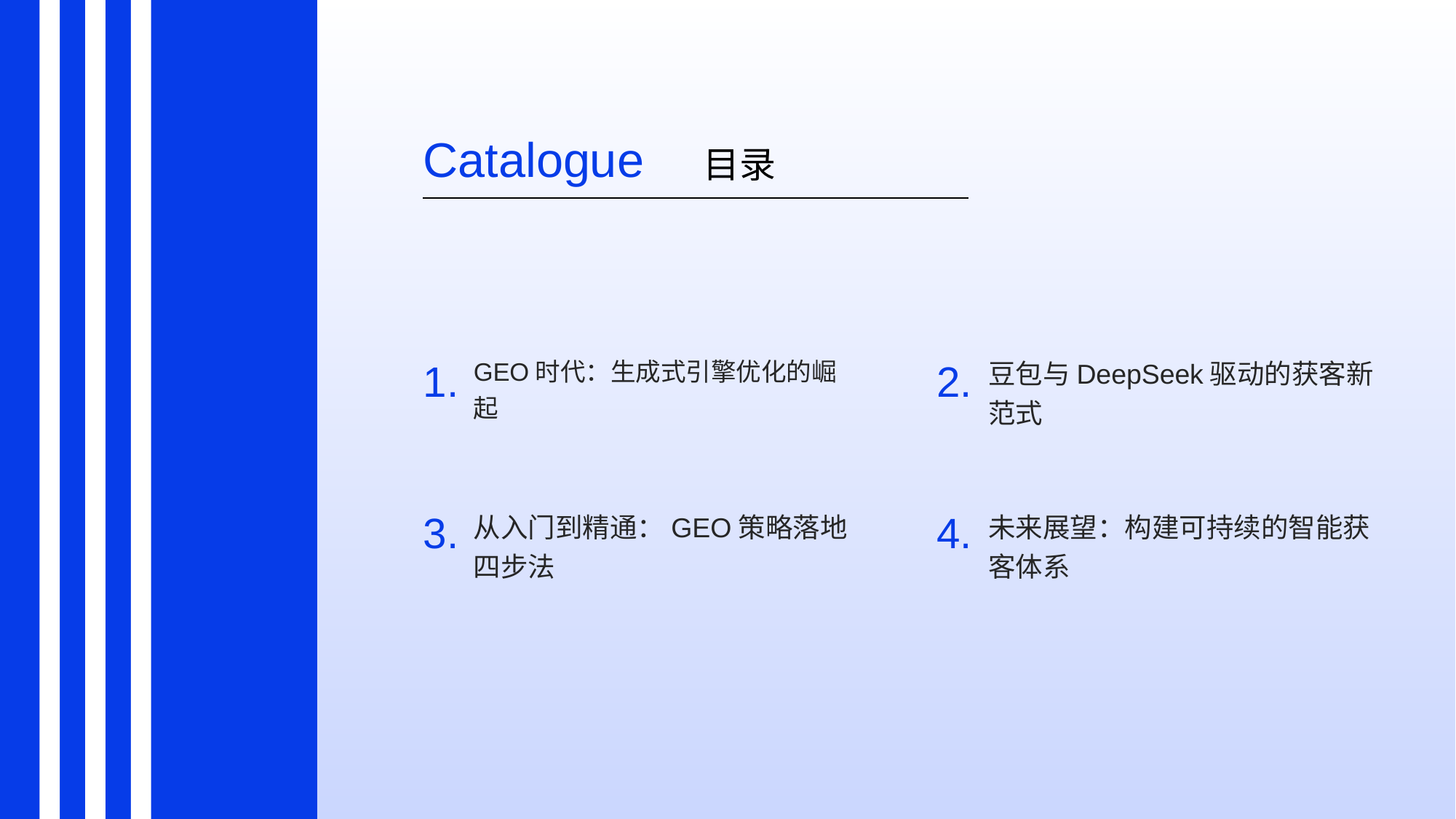

Catalogue
目录
1.
2.
GEO时代：生成式引擎优化的崛起
豆包与DeepSeek驱动的获客新范式
3.
4.
从入门到精通：GEO策略落地四步法
未来展望：构建可持续的智能获客体系